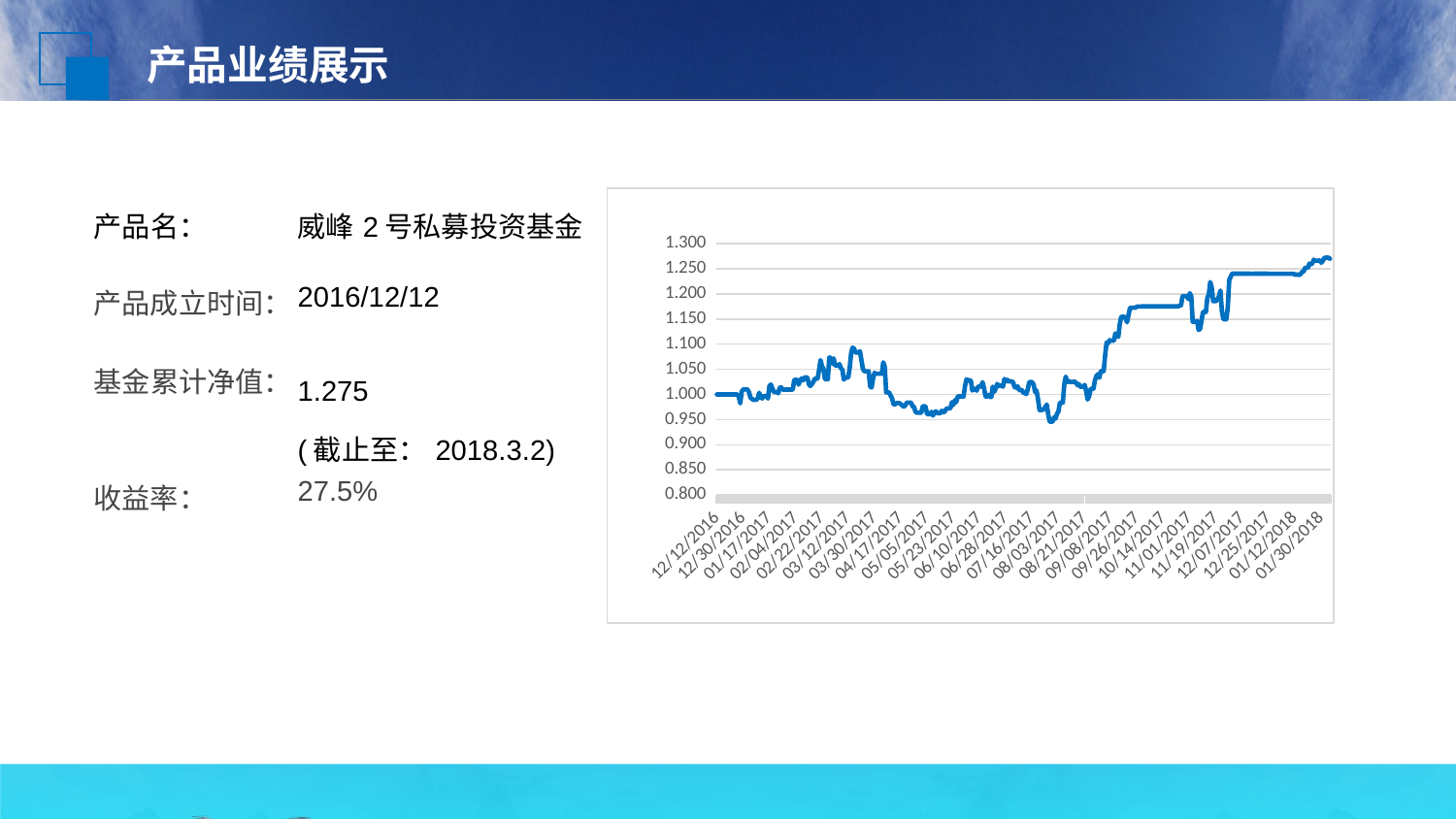

产品业绩展示

### Chart

| Category | 净值 |
|---|---|
| 42716 | 1.00001999872588 |
| 42717 | 1.00002903845706 |
| 42718 | 1.00003807794834 |
| 42719 | 1.00004711743961 |
| 42720 | 1.000036158205 |
| 42721 | 1.00002519897039 |
| 42722 | 1.00001423973578 |
| 42723 | 1.00000328074108 |
| 42724 | 0.999992321746379 |
| 42725 | 0.99998136587048 |
| 42726 | 0.999970409994582 |
| 42727 | 0.999949857801082 |
| 42728 | 0.999938902404999 |
| 42729 | 0.999927947008917 |
| 42730 | 0.999916991852743 |
| 42731 | 0.99515674930214 |
| 42732 | 0.982310771413346 |
| 42733 | 1.00593094123802 |
| 42734 | 1.01012411698935 |
| 42735 | 1.01011305003607 |
| 42736 | 1.01010198332271 |
| 42737 | 1.01009091660934 |
| 42738 | 1.00420210560467 |
| 42739 | 0.993436807775852 |
| 42740 | 0.991368686896539 |
| 42741 | 0.989169841140325 |
| 42742 | 0.989159003778949 |
| 42743 | 0.989148166657481 |
| 42744 | 0.99237608672668 |
| 42745 | 1.00328635660533 |
| 42746 | 0.995718264631683 |
| 42747 | 0.991820846909033 |
| 42748 | 0.996920019641849 |
| 42749 | 0.996909097353062 |
| 42750 | 0.996898175064275 |
| 42751 | 0.992011579479163 |
| 42752 | 1.01686631916195 |
| 42753 | 1.01973666196439 |
| 42754 | 1.01216838957997 |
| 42755 | 1.00496006187387 |
| 42756 | 1.00494905153887 |
| 42757 | 1.00493804144378 |
| 42758 | 1.00228804400814 |
| 42759 | 1.01307292024413 |
| 42760 | 1.01450126854358 |
| 42761 | 1.00957204083771 |
| 42762 | 1.00956097988213 |
| 42763 | 1.00954991916646 |
| 42764 | 1.00953885845079 |
| 42765 | 1.00952779773513 |
| 42766 | 1.00951673725937 |
| 42767 | 1.00950567678361 |
| 42768 | 1.00949461654775 |
| 42769 | 1.02915600739595 |
| 42770 | 1.02914473172277 |
| 42771 | 1.0291334562895 |
| 42772 | 1.01952586325425 |
| 42773 | 1.02737469669888 |
| 42774 | 1.03199366370119 |
| 42775 | 1.02799988527506 |
| 42776 | 1.03381758660667 |
| 42777 | 1.033806260073 |
| 42778 | 1.03379493353934 |
| 42779 | 1.02046871633293 |
| 42780 | 1.01685891680246 |
| 42781 | 1.02008152051171 |
| 42782 | 1.02442467351222 |
| 42783 | 1.0314307571455 |
| 42784 | 1.03141945652189 |
| 42785 | 1.03140815613819 |
| 42786 | 1.04870211312255 |
| 42787 | 1.06837506993253 |
| 42788 | 1.0561531314609 |
| 42789 | 1.05130576106389 |
| 42790 | 1.0304942244415 |
| 42791 | 1.03048293413393 |
| 42792 | 1.03047164406627 |
| 42793 | 1.07324646207167 |
| 42794 | 1.07299252719418 |
| 42795 | 1.06146519010293 |
| 42796 | 1.07156136213561 |
| 42797 | 1.05747423323409 |
| 42798 | 1.05746264735994 |
| 42799 | 1.0574510617257 |
| 42800 | 1.06029401327899 |
| 42801 | 1.05220146071677 |
| 42802 | 1.04936930885931 |
| 42803 | 1.02949343431501 |
| 42804 | 1.03360201156935 |
| 42805 | 1.03359068719485 |
| 42806 | 1.03357936282036 |
| 42807 | 1.05275872535744 |
| 42808 | 1.08256283517684 |
| 42809 | 1.09311194308428 |
| 42810 | 1.09112708273538 |
| 42811 | 1.08327691204389 |
| 42812 | 1.08326504331828 |
| 42813 | 1.08325317483258 |
| 42814 | 1.08588454533594 |
| 42815 | 1.06793708176188 |
| 42816 | 1.05155895414603 |
| 42817 | 1.04608831827488 |
| 42818 | 1.0461450596215 |
| 42819 | 1.04613359777976 |
| 42820 | 1.04612213641783 |
| 42821 | 1.01536204359809 |
| 42822 | 1.01395282771696 |
| 42823 | 1.03171822011724 |
| 42824 | 1.04304172470521 |
| 42825 | 1.04128436593705 |
| 42826 | 1.04127295759477 |
| 42827 | 1.0412615492525 |
| 42828 | 1.04125014115014 |
| 42829 | 1.04123873304777 |
| 42830 | 1.06396937029307 |
| 42831 | 1.05479304680662 |
| 42832 | 1.00398394004141 |
| 42833 | 1.00397294050227 |
| 42834 | 1.00396194096313 |
| 42835 | 0.997873694967711 |
| 42836 | 0.992711230201967 |
| 42837 | 0.980874718230494 |
| 42838 | 0.98001119934887 |
| 42839 | 0.982906182376107 |
| 42840 | 0.982895413628402 |
| 42841 | 0.982884644880697 |
| 42842 | 0.980876173032242 |
| 42843 | 0.977852566481751 |
| 42844 | 0.975480044890221 |
| 42845 | 0.977858663262232 |
| 42846 | 0.98390127181012 |
| 42847 | 0.983865891386661 |
| 42848 | 0.983855512009543 |
| 42849 | 0.983843703740733 |
| 42850 | 0.976560664623665 |
| 42851 | 0.975523587941432 |
| 42852 | 0.965912306561511 |
| 42853 | 0.963615075758622 |
| 42854 | 0.96360451980926 |
| 42855 | 0.963593964099806 |
| 42856 | 0.96358340863026 |
| 42857 | 0.975693217249523 |
| 42858 | 0.976841581467354 |
| 42859 | 0.975663706893541 |
| 42860 | 0.961018923740867 |
| 42861 | 0.96100839634055 |
| 42862 | 0.960997868940232 |
| 42863 | 0.965429110858353 |
| 42864 | 0.958062773785235 |
| 42865 | 0.963641777032534 |
| 42866 | 0.966529058774987 |
| 42867 | 0.962641396188995 |
| 42868 | 0.962630850795582 |
| 42869 | 0.962620305642078 |
| 42870 | 0.96747923192474 |
| 42871 | 0.965114740531779 |
| 42872 | 0.965149337895722 |
| 42873 | 0.970973047481778 |
| 42874 | 0.972243172416331 |
| 42875 | 0.97223252194324 |
| 42876 | 0.972221871710058 |
| 42877 | 0.98464835257258 |
| 42878 | 0.979209355040843 |
| 42879 | 0.988406172183258 |
| 42880 | 0.984757555787995 |
| 42881 | 0.996026186472736 |
| 42882 | 0.996015275219715 |
| 42883 | 0.996004364206602 |
| 42884 | 0.995993453433396 |
| 42885 | 0.995982542900099 |
| 42886 | 1.01679246878058 |
| 42887 | 1.03028521472486 |
| 42888 | 1.02812701489158 |
| 42889 | 1.02811575217342 |
| 42890 | 1.02810448945527 |
| 42891 | 1.00776949876775 |
| 42892 | 1.01135432891973 |
| 42893 | 1.01079350860349 |
| 42894 | 1.00752735008754 |
| 42895 | 1.01597270406916 |
| 42896 | 1.01596157449991 |
| 42897 | 1.01595044493066 |
| 42898 | 1.02435530077264 |
| 42899 | 1.01285090391853 |
| 42900 | 0.99638914871312 |
| 42901 | 0.9951547263262 |
| 42902 | 0.999131984889336 |
| 42903 | 0.995181323803114 |
| 42904 | 0.995170453565816 |
| 42905 | 1.01543405882641 |
| 42906 | 1.00520114295373 |
| 42907 | 1.01138235270109 |
| 42908 | 1.02097605086549 |
| 42909 | 1.01731811673976 |
| 42910 | 1.01730700411649 |
| 42911 | 1.01729589149322 |
| 42912 | 1.01556010726787 |
| 42913 | 1.03077409974407 |
| 42914 | 1.02583576042895 |
| 42915 | 1.02907556224912 |
| 42916 | 1.02613301588142 |
| 42917 | 1.0261217867066 |
| 42918 | 1.02611055753178 |
| 42919 | 1.02380474544758 |
| 42920 | 1.01450690411701 |
| 42921 | 1.0135356764178 |
| 42922 | 1.01622919878942 |
| 42923 | 1.00868428378748 |
| 42924 | 1.00867324388 |
| 42925 | 1.00866220423038 |
| 42926 | 1.00360610607407 |
| 42927 | 1.0024405474842 |
| 42928 | 1.0007409808803 |
| 42929 | 1.01036247942646 |
| 42930 | 1.02464706764515 |
| 42931 | 1.02461779231895 |
| 42932 | 1.02460656907485 |
| 42933 | 1.01957082927738 |
| 42934 | 1.00486297867981 |
| 42935 | 1.00750872368195 |
| 42936 | 0.990699183252694 |
| 42937 | 0.969183105981046 |
| 42938 | 0.969172489991162 |
| 42939 | 0.969161874516993 |
| 42940 | 0.970806793656234 |
| 42941 | 0.975175536765818 |
| 42942 | 0.979998368077133 |
| 42943 | 0.95945251621292 |
| 42944 | 0.945787687266071 |
| 42945 | 0.945777327844318 |
| 42946 | 0.945766968422565 |
| 42947 | 0.954678903694053 |
| 42948 | 0.951859716314949 |
| 42949 | 0.961487136814567 |
| 42950 | 0.965713030266932 |
| 42951 | 0.983775198968837 |
| 42952 | 0.983743790130368 |
| 42953 | 0.983733015816029 |
| 42954 | 1.01942235523417 |
| 42955 | 1.03561031462893 |
| 42956 | 1.02448942599717 |
| 42957 | 1.02676298114985 |
| 42958 | 1.02493698989052 |
| 42959 | 1.02490770347645 |
| 42960 | 1.0248964714652 |
| 42961 | 1.02585745165278 |
| 42962 | 1.02315861819193 |
| 42963 | 1.01872494091172 |
| 42964 | 1.02057668078135 |
| 42965 | 1.01525800254881 |
| 42966 | 1.01522883036558 |
| 42967 | 1.01521771026444 |
| 42968 | 1.01914835001147 |
| 42969 | 1.00679738609038 |
| 42970 | 0.989980273678058 |
| 42971 | 0.995640244510707 |
| 42972 | 1.0110359418891 |
| 42973 | 1.01100681689378 |
| 42974 | 1.01099574269126 |
| 42975 | 1.02782820226137 |
| 42976 | 1.03662682776355 |
| 42977 | 1.04019843354656 |
| 42978 | 1.03322630367283 |
| 42979 | 1.04654581151314 |
| 42980 | 1.04651629534811 |
| 42981 | 1.04650483203876 |
| 42982 | 1.07897202255554 |
| 42983 | 1.10342118953195 |
| 42984 | 1.10151086136275 |
| 42985 | 1.1079031851665 |
| 42986 | 1.10689015723274 |
| 42987 | 1.10687121812113 |
| 42988 | 1.10687033212304 |
| 42989 | 1.12144470463338 |
| 42990 | 1.11710221553463 |
| 42991 | 1.1146106125396 |
| 42992 | 1.13934491128627 |
| 42993 | 1.15463145942478 |
| 42994 | 1.15460075995207 |
| 42995 | 1.15458811204573 |
| 42996 | 1.15094201022333 |
| 42997 | 1.14363255282301 |
| 42998 | 1.1582609121673 |
| 42999 | 1.17206181556772 |
| 43000 | 1.17258460343194 |
| 43001 | 1.17255628862463 |
| 43002 | 1.17254344371522 |
| 43003 | 1.17304778781193 |
| 43004 | 1.17494044604374 |
| 43005 | 1.17492907865734 |
| 43006 | 1.17487326954501 |
| 43007 | 1.17510627002329 |
| 43008 | 1.17509339778101 |
| 43009 | 1.17508052528086 |
| 43010 | 1.17506765278072 |
| 43011 | 1.17505478053843 |
| 43012 | 1.17504190829614 |
| 43013 | 1.17502903631171 |
| 43014 | 1.17501616432728 |
| 43015 | 1.17500329234285 |
| 43016 | 1.17499042087413 |
| 43017 | 1.17500934038858 |
| 43018 | 1.17507288986487 |
| 43019 | 1.17509174233638 |
| 43020 | 1.17510489951112 |
| 43021 | 1.17513084151448 |
| 43022 | 1.17509991151723 |
| 43023 | 1.17508703669637 |
| 43024 | 1.17512235516901 |
| 43025 | 1.17512597007214 |
| 43026 | 1.17513557474524 |
| 43027 | 1.17514589755123 |
| 43028 | 1.17518049995382 |
| 43029 | 1.1751521482729 |
| 43030 | 1.17513927293632 |
| 43031 | 1.17534609830814 |
| 43032 | 1.17534572106274 |
| 43033 | 1.17649088081015 |
| 43034 | 1.17727938197609 |
| 43035 | 1.19574300966507 |
| 43036 | 1.19572990870325 |
| 43037 | 1.19571680774144 |
| 43038 | 1.19487504535232 |
| 43039 | 1.18964902276779 |
| 43040 | 1.20138808691113 |
| 43041 | 1.19488295796503 |
| 43042 | 1.14446017018562 |
| 43043 | 1.14443215294577 |
| 43044 | 1.14441961411312 |
| 43045 | 1.14627917118822 |
| 43046 | 1.1285174254593 |
| 43047 | 1.129943309678 |
| 43048 | 1.14579564366298 |
| 43049 | 1.16398793572711 |
| 43050 | 1.16395713104857 |
| 43051 | 1.16394437845213 |
| 43052 | 1.19209049131869 |
| 43053 | 1.19884122893937 |
| 43054 | 1.22351842077733 |
| 43055 | 1.21238110843307 |
| 43056 | 1.1855132873565 |
| 43057 | 1.18548224493342 |
| 43058 | 1.18546925639744 |
| 43059 | 1.1899367320808 |
| 43060 | 1.19509047980974 |
| 43061 | 1.20672325718839 |
| 43062 | 1.16607061321568 |
| 43063 | 1.14962870526389 |
| 43064 | 1.14961610970261 |
| 43065 | 1.14960351414133 |
| 43066 | 1.17178447985862 |
| 43067 | 1.22766432969518 |
| 43068 | 1.23403406028986 |
| 43069 | 1.24042610406045 |
| 43070 | 1.24045527031296 |
| 43071 | 1.24044322759799 |
| 43072 | 1.24043118488301 |
| 43073 | 1.24041913984732 |
| 43074 | 1.24040709867949 |
| 43075 | 1.24039505596451 |
| 43076 | 1.24038301453882 |
| 43077 | 1.24037097388671 |
| 43078 | 1.2403589319453 |
| 43079 | 1.24034689026176 |
| 43080 | 1.24033484445249 |
| 43081 | 1.24032280276895 |
| 43082 | 1.23998795702717 |
| 43083 | 1.23997855090429 |
| 43084 | 1.2402264447113 |
| 43085 | 1.24021548370819 |
| 43086 | 1.24020452296294 |
| 43087 | 1.24019355809197 |
| 43088 | 1.24018586027448 |
| 43089 | 1.24020901033798 |
| 43090 | 1.24019804153392 |
| 43091 | 1.24018708166637 |
| 43092 | 1.24017612179883 |
| 43093 | 1.24016516193128 |
| 43094 | 1.24015419898218 |
| 43095 | 1.24014323572492 |
| 43096 | 1.24013226630455 |
| 43097 | 1.24012128887213 |
| 43098 | 1.24011036875668 |
| 43099 | 1.2400994098136 |
| 43100 | 1.24008845087052 |
| 43101 | 1.24007749192744 |
| 43102 | 1.24006652867019 |
| 43103 | 1.24005559776928 |
| 43104 | 1.24004466933362 |
| 43105 | 1.24003371716997 |
| 43106 | 1.24002275884321 |
| 43107 | 1.24001180051644 |
| 43108 | 1.24000047844262 |
| 43109 | 1.2400087203204 |
| 43110 | 1.23992853808598 |
| 43111 | 1.24013893674754 |
| 43112 | 1.23854469943724 |
| 43113 | 1.23854469943724 |
| 43114 | 1.23854469943724 |
| 43115 | 1.23743580709514 |
| 43116 | 1.23970983216775 |
| 43117 | 1.24400237590106 |
| 43118 | 1.24436098331268 |
| 43119 | 1.25209561125703 |
| 43120 | 1.25209561125703 |
| 43121 | 1.25209561125703 |
| 43122 | 1.26031740863702 |
| 43123 | 1.25824601385971 |
| 43124 | 1.26139057142703 |
| 43125 | 1.268 |
| 43126 | 1.266 |
| 43127 | 1.266 |
| 43128 | 1.266 |
| 43129 | 1.267 |
| 43130 | 1.262 |
| 43131 | 1.265 |
| 43132 | 1.271 |
| 43133 | 1.272 |
| 43134 | 1.272 |
| 43135 | 1.272 |
| 43136 | 1.27 |
| 产品名： | 威峰2号私募投资基金 |
| --- | --- |
| 产品成立时间： | 2016/12/12 |
| 基金累计净值： | 1.275 (截止至：2018.3.2) |
| 收益率： | 27.5% |
|  |  |
|  |  |
38%
点击输入标题
点击输入本栏的具体文字，简明扼要的说明分项内容，请据您的具体内酌情修改。